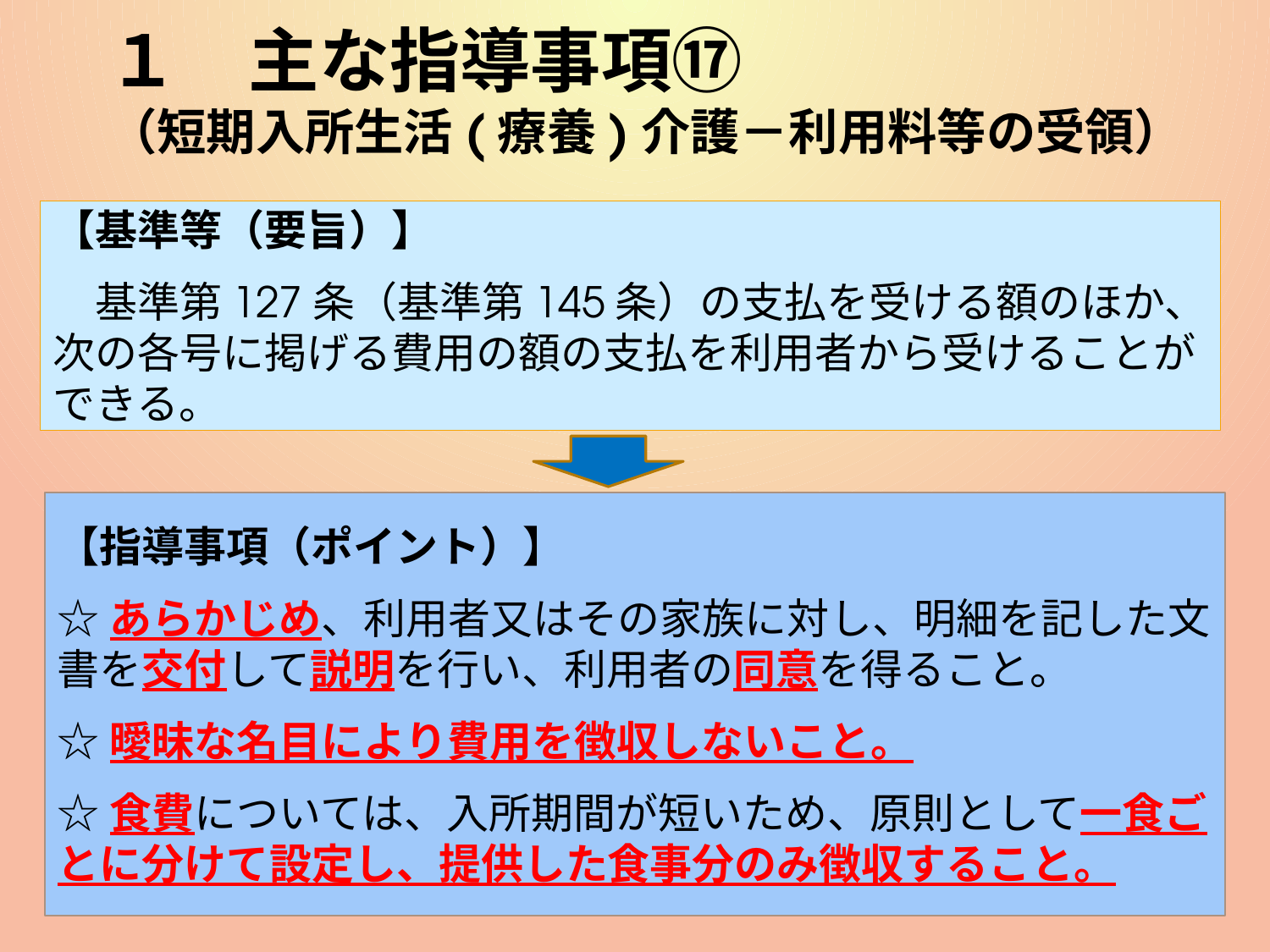

# １　主な指導事項⑰ （短期入所生活(療養)介護－利用料等の受領）
【基準等（要旨）】
　基準第127条（基準第145条）の支払を受ける額のほか、次の各号に掲げる費用の額の支払を利用者から受けることができる。

【指導事項（ポイント）】
☆あらかじめ、利用者又はその家族に対し、明細を記した文書を交付して説明を行い、利用者の同意を得ること。
☆曖昧な名目により費用を徴収しないこと。
☆食費については、入所期間が短いため、原則として一食ごとに分けて設定し、提供した食事分のみ徴収すること。